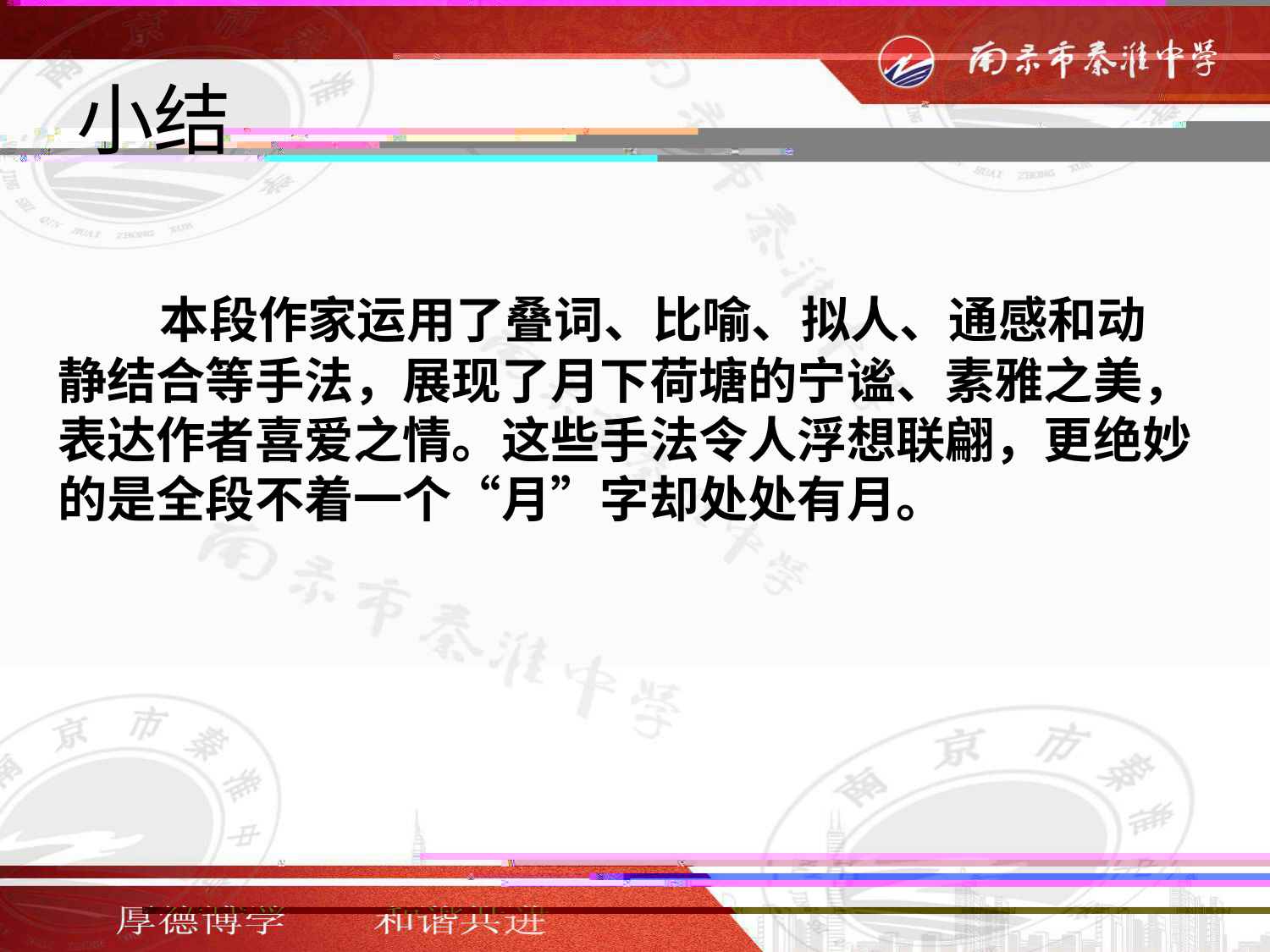

# 小结

       本段作家运用了叠词、比喻、拟人、通感和动静结合等手法，展现了月下荷塘的宁谧、素雅之美，表达作者喜爱之情。这些手法令人浮想联翩，更绝妙的是全段不着一个“月”字却处处有月。